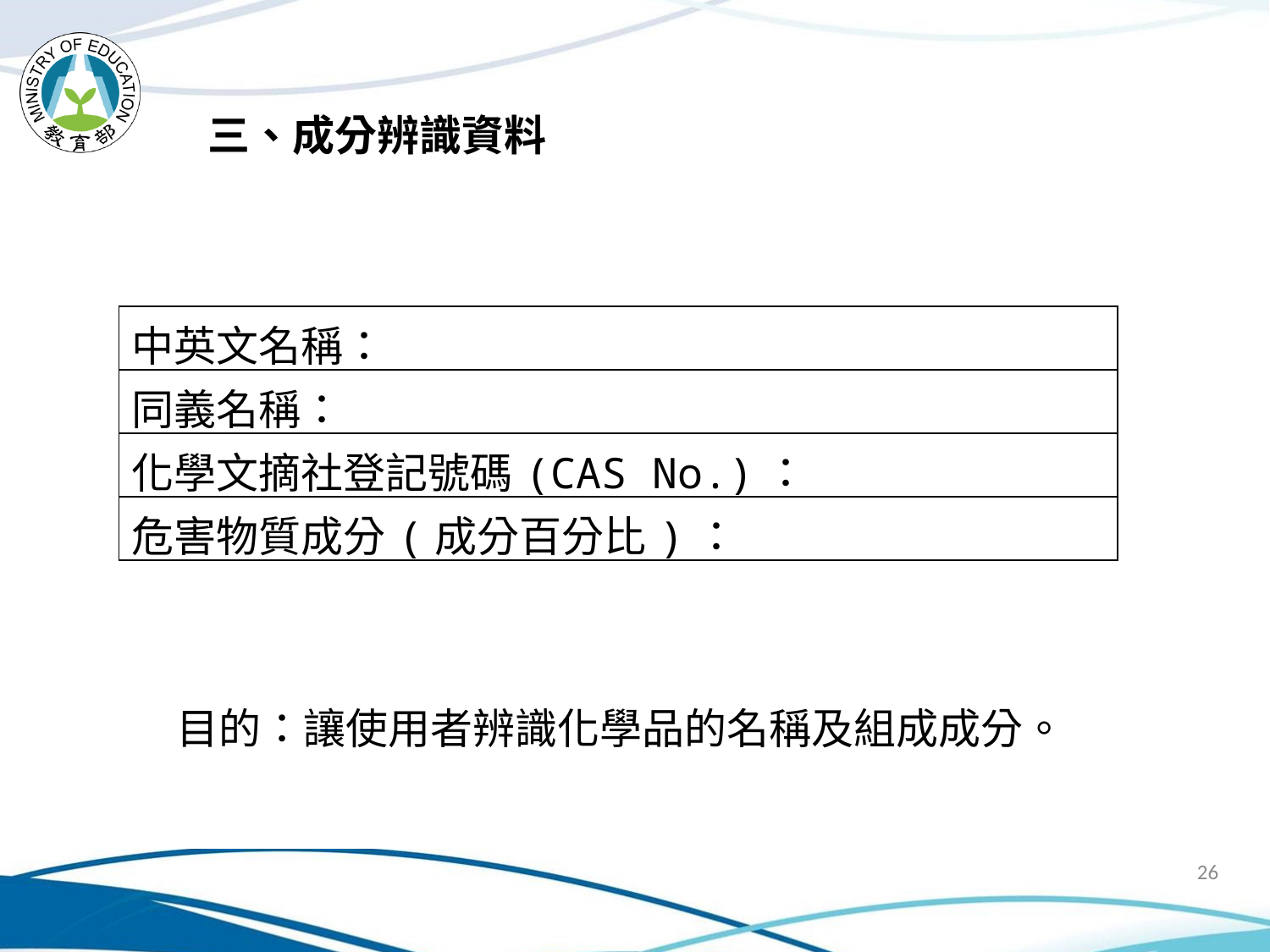

三、成分辨識資料
| 中英文名稱： |
| --- |
| 同義名稱： |
| 化學文摘社登記號碼(CAS No.)： |
| 危害物質成分(成分百分比)： |
目的：讓使用者辨識化學品的名稱及組成成分。
26